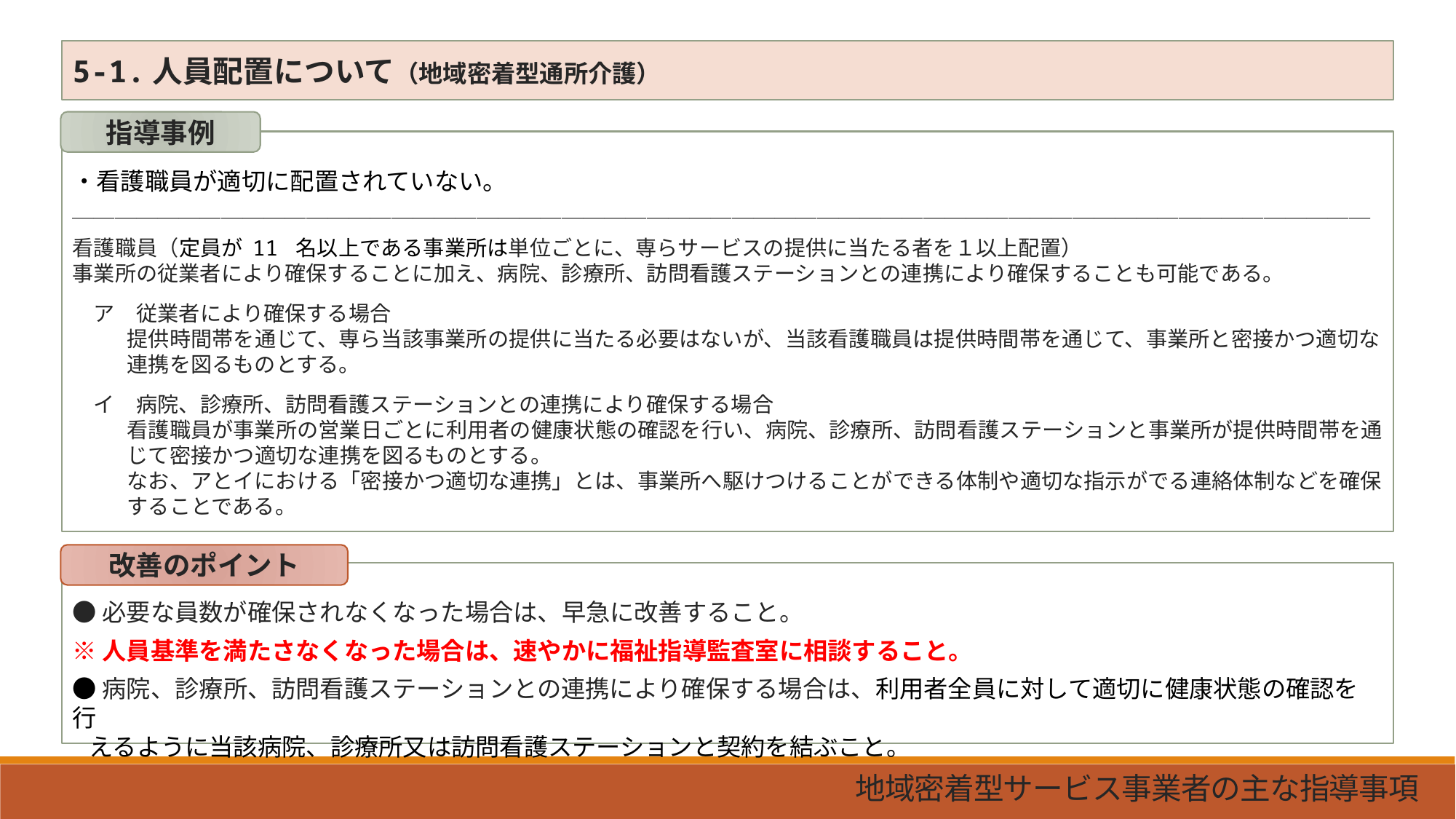

5-1.人員配置について（地域密着型通所介護）
指導事例

・看護職員が適切に配置されていない。
＿＿＿＿＿＿＿＿＿＿＿＿＿＿＿＿＿＿＿＿＿＿＿＿＿＿＿＿＿＿＿＿＿＿＿＿＿＿＿＿＿＿＿＿＿＿＿＿＿＿＿＿＿＿＿＿＿＿＿＿＿

看護職員（定員が 11 名以上である事業所は単位ごとに、専らサービスの提供に当たる者を１以上配置）
事業所の従業者により確保することに加え、病院、診療所、訪問看護ステーションとの連携により確保することも可能である。

　ア　従業者により確保する場合
提供時間帯を通じて、専ら当該事業所の提供に当たる必要はないが、当該看護職員は提供時間帯を通じて、事業所と密接かつ適切な連携を図るものとする。

　イ　病院、診療所、訪問看護ステーションとの連携により確保する場合
看護職員が事業所の営業日ごとに利用者の健康状態の確認を行い、病院、診療所、訪問看護ステーションと事業所が提供時間帯を通じて密接かつ適切な連携を図るものとする。
なお、アとイにおける「密接かつ適切な連携」とは、事業所へ駆けつけることができる体制や適切な指示がでる連絡体制などを確保することである。
改善のポイント

●必要な員数が確保されなくなった場合は、早急に改善すること。
※人員基準を満たさなくなった場合は、速やかに福祉指導監査室に相談すること。
●病院、診療所、訪問看護ステーションとの連携により確保する場合は、利用者全員に対して適切に健康状態の確認を行
  えるように当該病院、診療所又は訪問看護ステーションと契約を結ぶこと。
地域密着型サービス事業者の主な指導事項